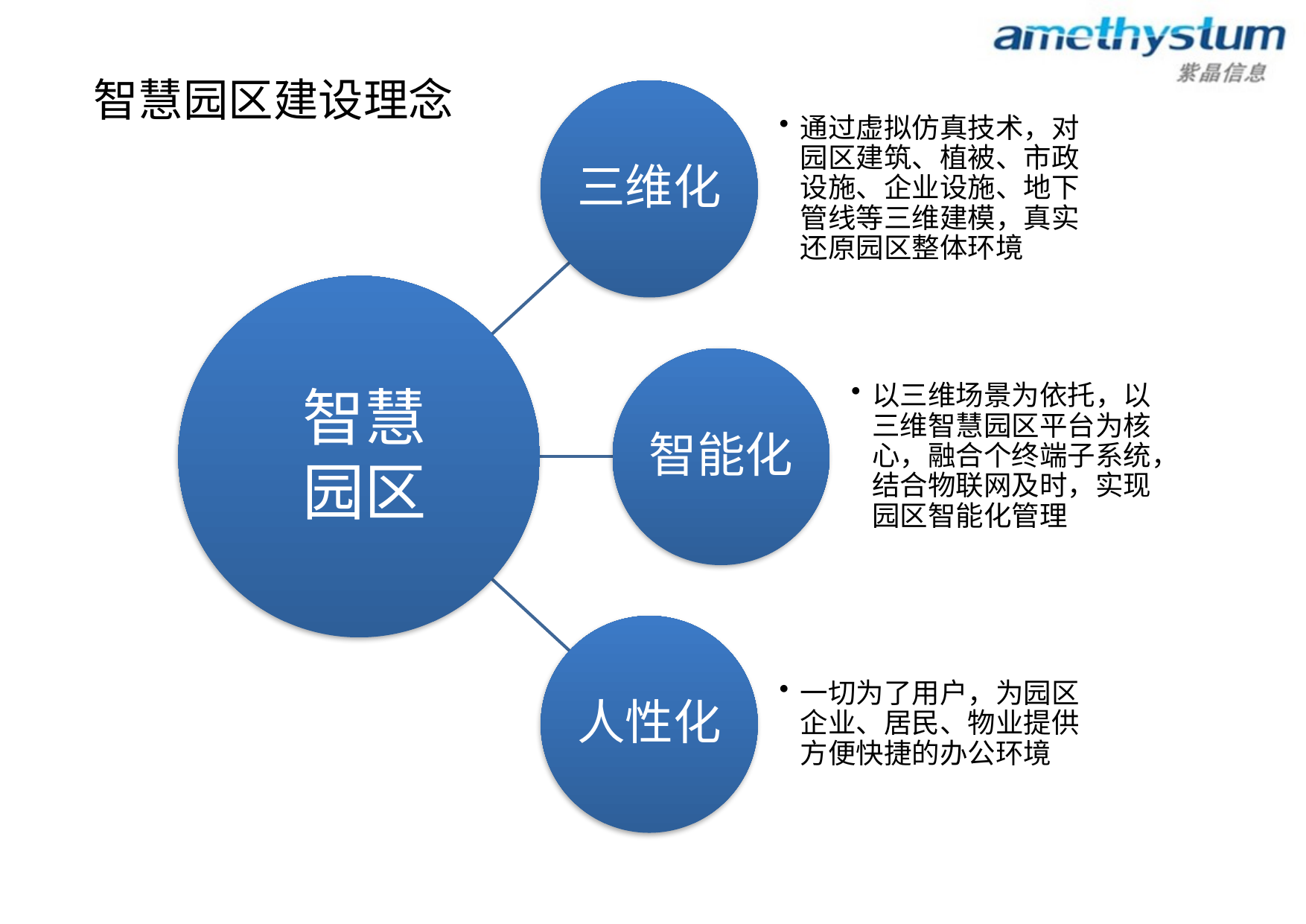

智慧园区建设理念
三维化
通过虚拟仿真技术，对园区建筑、植被、市政设施、企业设施、地下管线等三维建模，真实还原园区整体环境
智能化
以三维场景为依托，以三维智慧园区平台为核心，融合个终端子系统，结合物联网及时，实现园区智能化管理
人性化
一切为了用户，为园区企业、居民、物业提供方便快捷的办公环境
智慧园区
数据共享交换平台